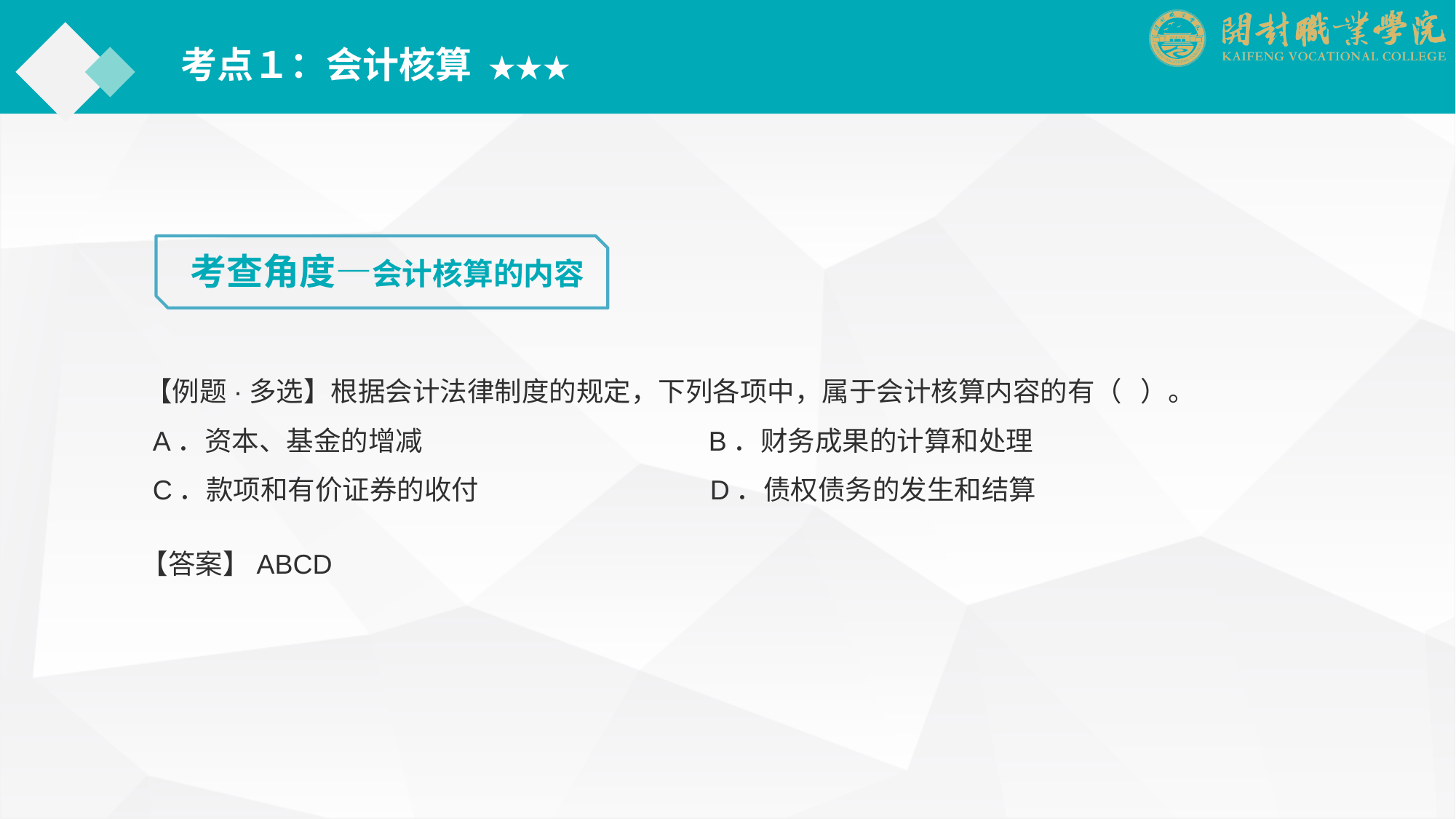

考点１：会计核算  ★★★

考查角度—会计核算的内容
【例题·多选】根据会计法律制度的规定，下列各项中，属于会计核算内容的有（   ）。
 A．资本、基金的增减 　　　　　　　　　　B．财务成果的计算和处理
 C．款项和有价证券的收付　　　　　　　　 D．债权债务的发生和结算
【答案】ABCD